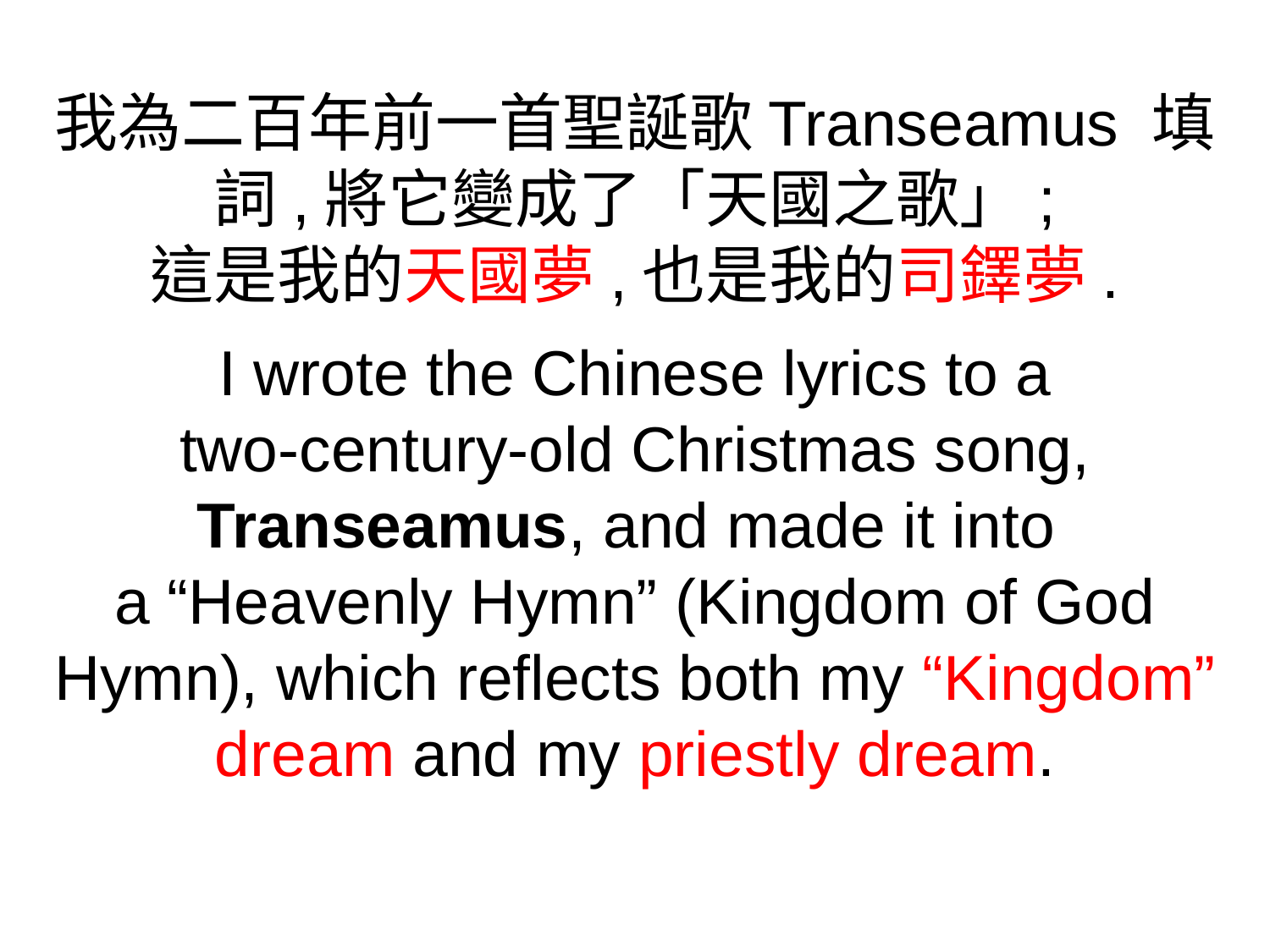

我為二百年前一首聖誕歌Transeamus 填詞,將它變成了「天國之歌」;
這是我的天國夢,也是我的司鐸夢.
 I wrote the Chinese lyrics to a
two-century-old Christmas song, Transeamus, and made it into
a “Heavenly Hymn” (Kingdom of God Hymn), which reflects both my “Kingdom” dream and my priestly dream.